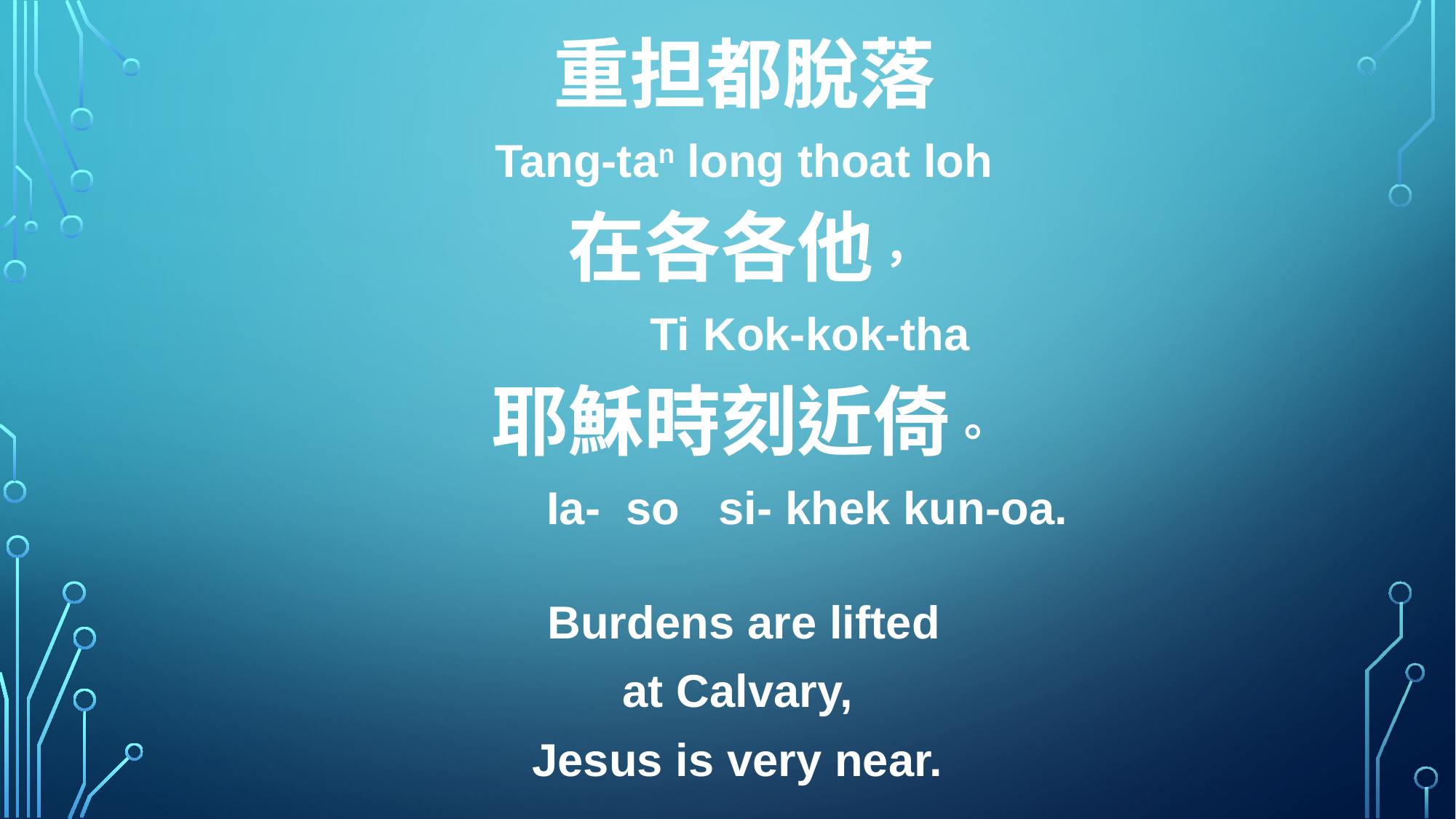

重担都脫落
Tang-tan long thoat loh
在各各他，
                            Ti Kok-kok-tha
耶穌時刻近倚。
                    Ia-  so   si- khek kun-oa.

Burdens are lifted
at Calvary,
Jesus is very near.